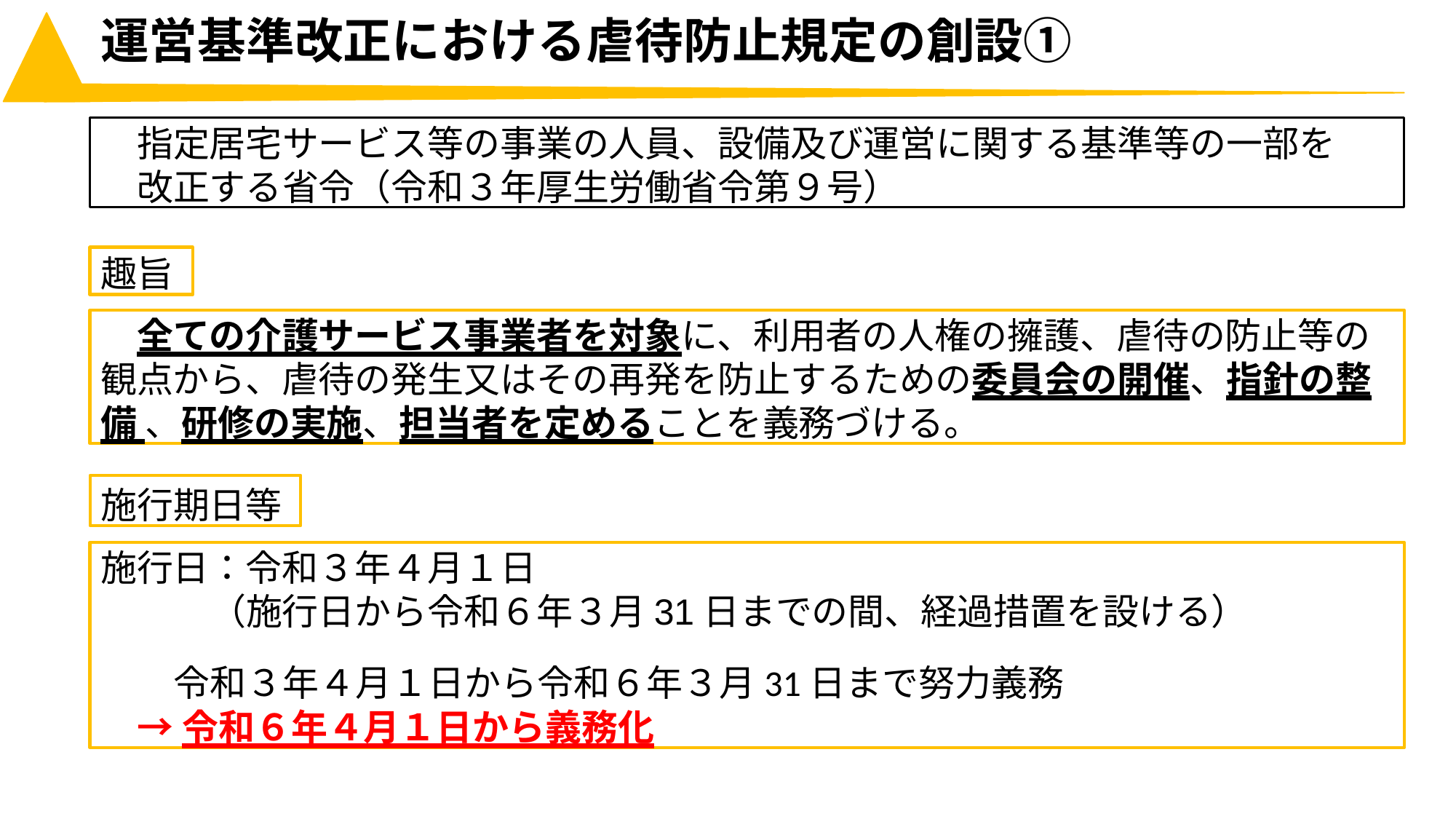

# 運営基準改正における虐待防止規定の創設①
指定居宅サービス等の事業の人員、設備及び運営に関する基準等の一部を
改正する省令（令和３年厚生労働省令第９号）
趣旨
全ての介護サービス事業者を対象に、利用者の人権の擁護、虐待の防止等の 観点から、虐待の発生又はその再発を防止するための委員会の開催、指針の整備 、研修の実施、担当者を定めることを義務づける。
施行期日等
施行日：令和３年４月１日
（施行日から令和６年３月31日までの間、経過措置を設ける）

令和３年４月１日から令和６年３月31日まで努力義務
→令和６年４月１日から義務化